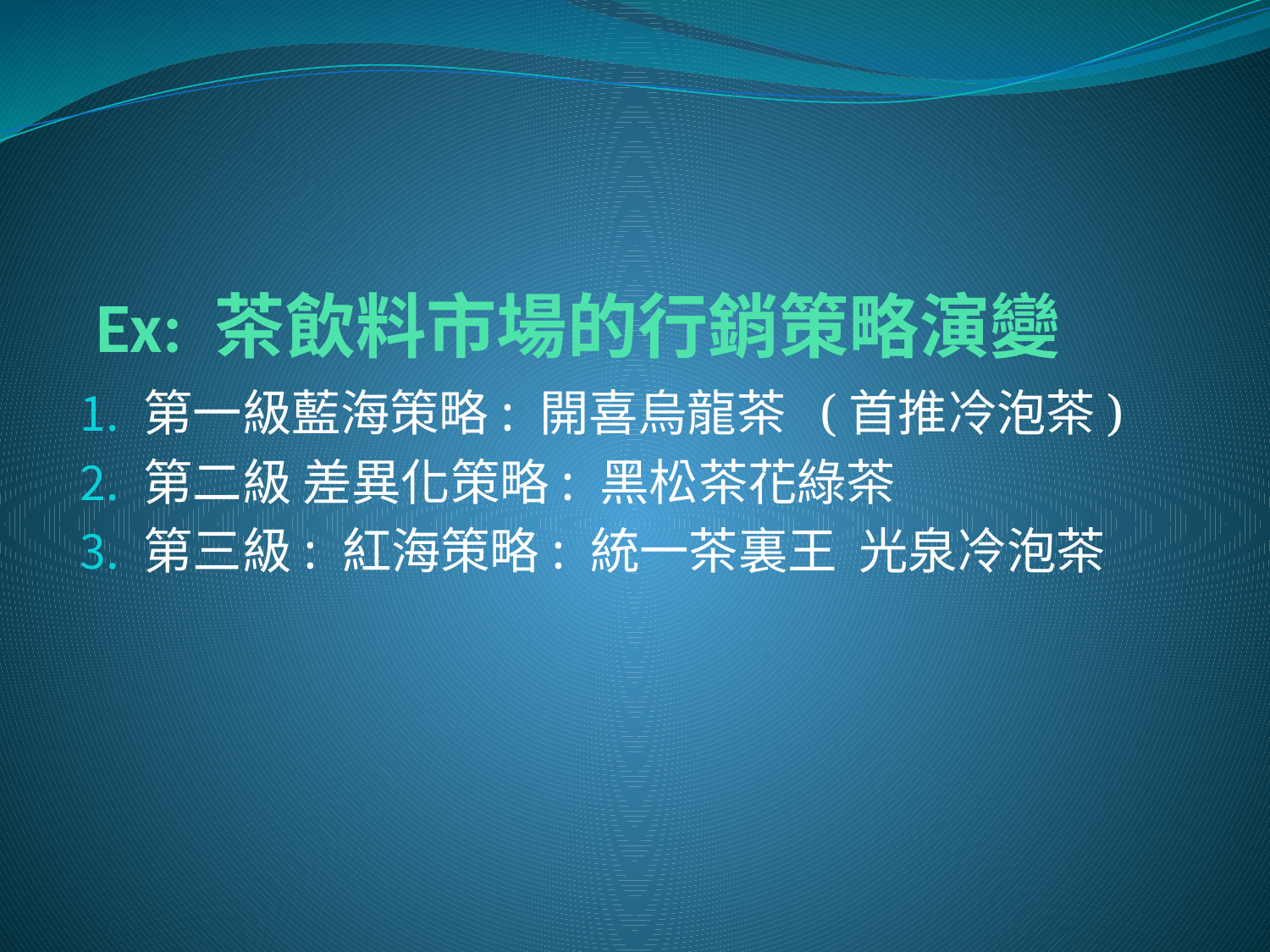

# Ex: 茶飲料市場的行銷策略演變
第一級藍海策略: 開喜烏龍茶  (首推冷泡茶)
第二級 差異化策略: 黑松茶花綠茶
第三級: 紅海策略: 統一茶裏王  光泉冷泡茶